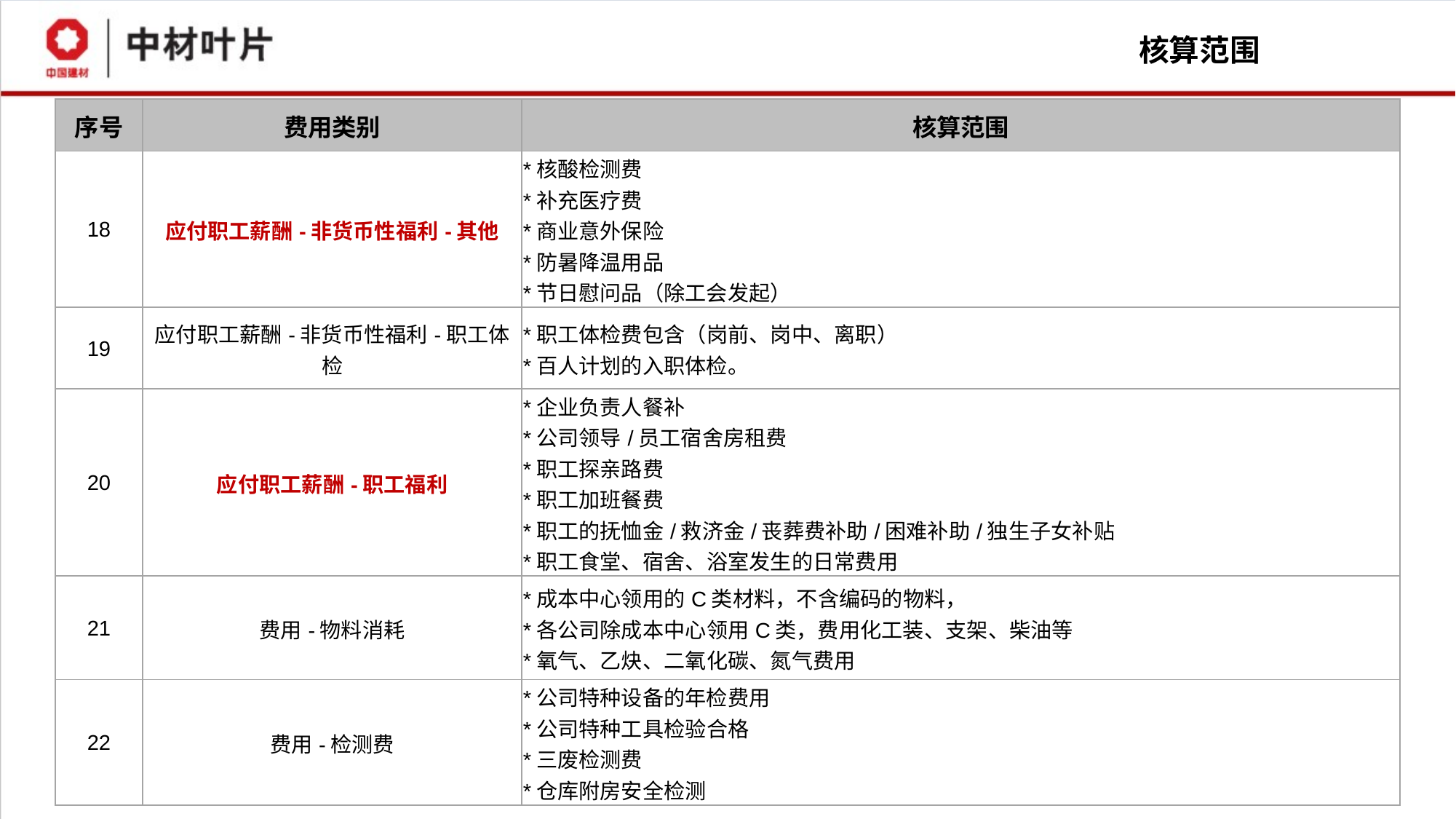

核算范围
| 序号 | 费用类别 | 核算范围 |
| --- | --- | --- |
| 18 | 应付职工薪酬-非货币性福利-其他 | \*核酸检测费 \*补充医疗费 \*商业意外保险 \*防暑降温用品 \*节日慰问品（除工会发起） |
| 19 | 应付职工薪酬-非货币性福利-职工体检 | \*职工体检费包含（岗前、岗中、离职） \*百人计划的入职体检。 |
| 20 | 应付职工薪酬-职工福利 | \*企业负责人餐补 \*公司领导/员工宿舍房租费 \*职工探亲路费 \*职工加班餐费 \*职工的抚恤金/救济金/丧葬费补助/困难补助/独生子女补贴 \*职工食堂、宿舍、浴室发生的日常费用 |
| 21 | 费用-物料消耗 | \*成本中心领用的C类材料，不含编码的物料， \*各公司除成本中心领用C类，费用化工装、支架、柴油等 \*氧气、乙炔、二氧化碳、氮气费用 |
| 22 | 费用-检测费 | \*公司特种设备的年检费用 \*公司特种工具检验合格 \*三废检测费 \*仓库附房安全检测 |